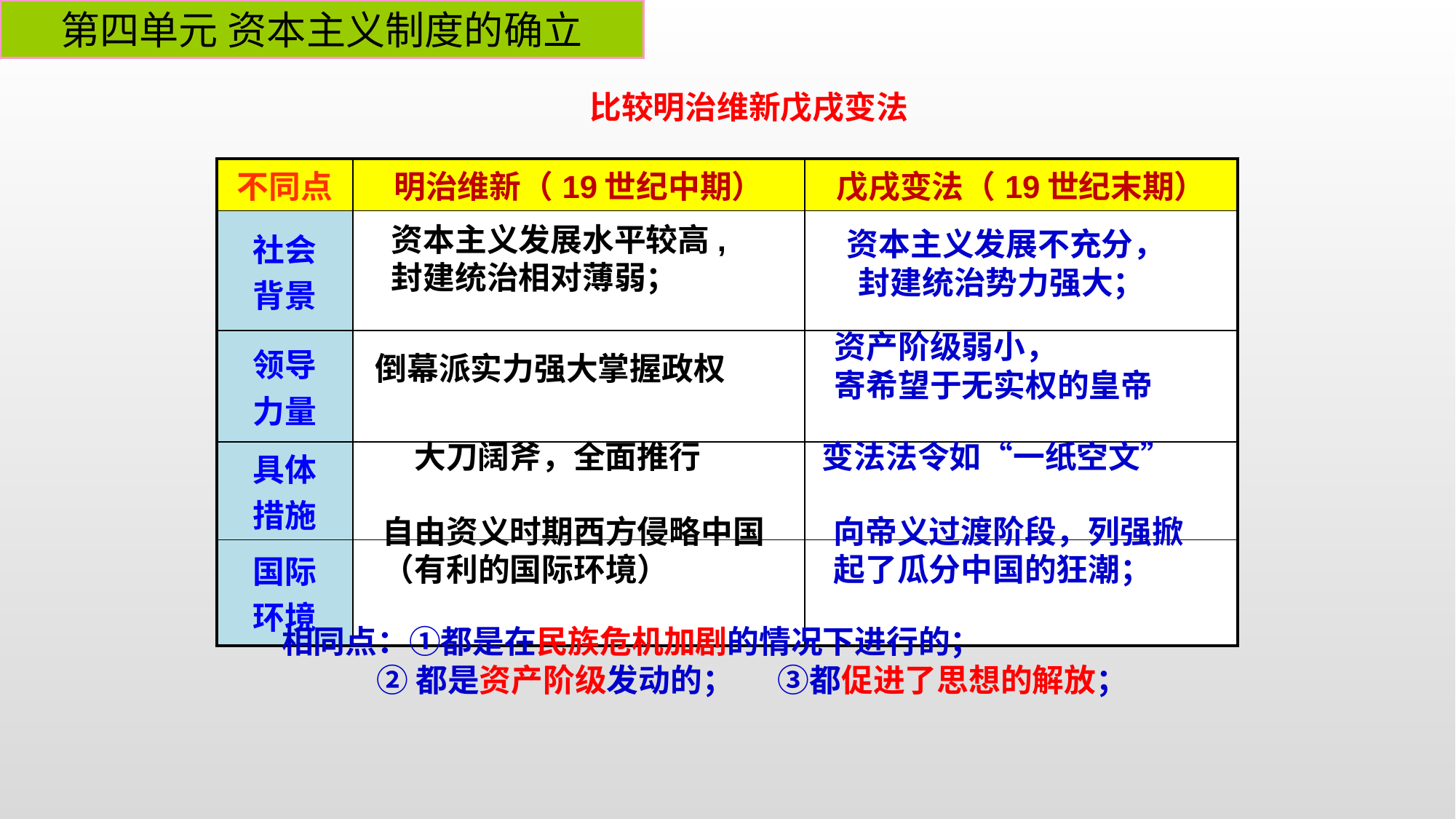

第四单元 资本主义制度的确立
比较明治维新戊戌变法
| 不同点 | 明治维新（19世纪中期） | 戊戌变法（19世纪末期） |
| --- | --- | --- |
| 社会 背景 |  |  |
| 领导 力量 |  |  |
| 具体 措施 |  |  |
| 国际 环境 |  |  |
资本主义发展水平较高,
封建统治相对薄弱；
  资本主义发展不充分，
    封建统治势力强大；
资产阶级弱小，
寄希望于无实权的皇帝
倒幕派实力强大掌握政权
大刀阔斧，全面推行
变法法令如“一纸空文”
向帝义过渡阶段，列强掀起了瓜分中国的狂潮；
自由资义时期西方侵略中国（有利的国际环境）
相同点：①都是在民族危机加剧的情况下进行的；
             ②都是资产阶级发动的；      ③都促进了思想的解放；